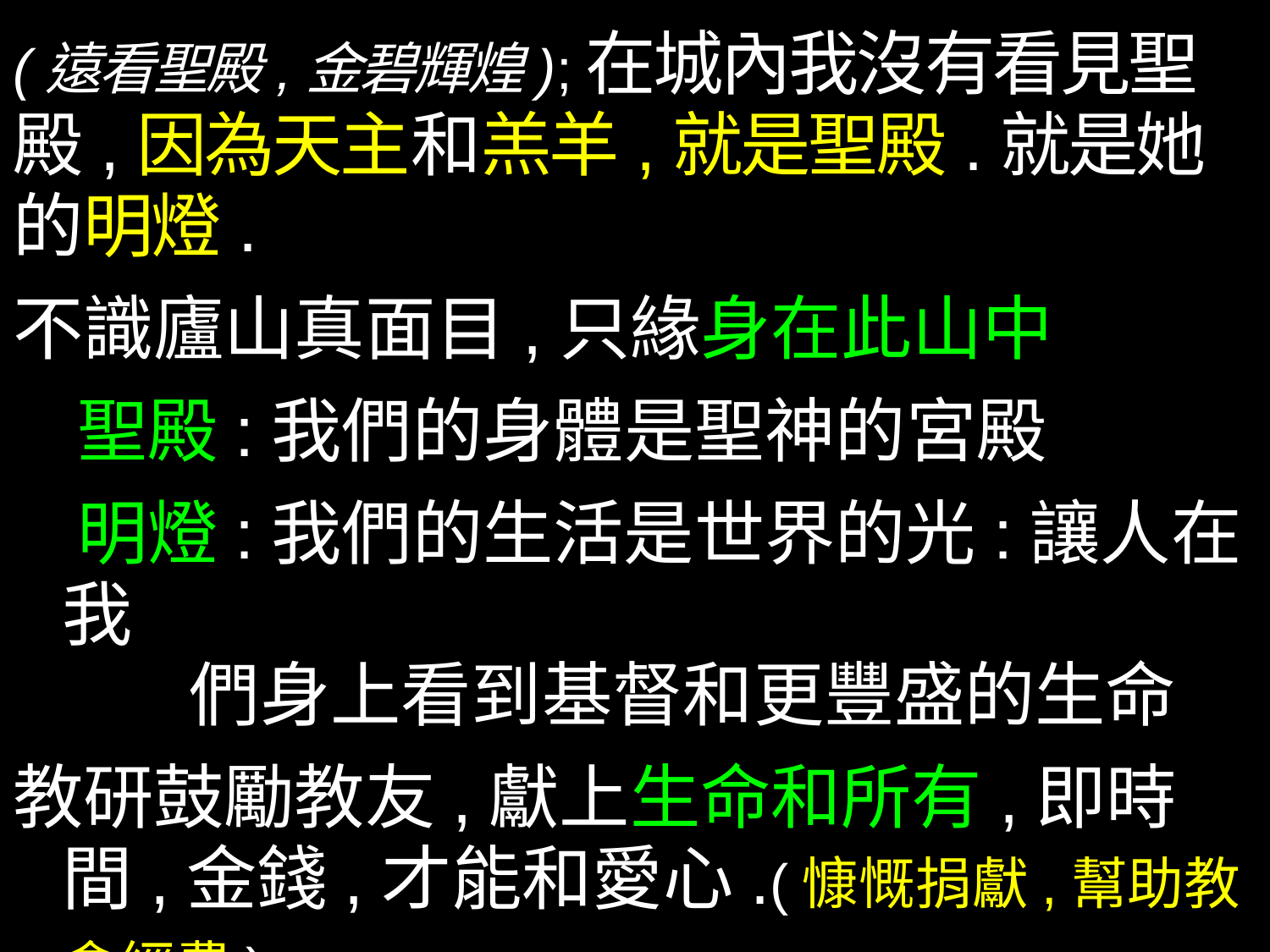

(遠看聖殿,金碧輝煌);在城內我沒有看見聖殿,因為天主和羔羊,就是聖殿.就是她的明燈.
不識廬山真面目,只緣身在此山中
   聖殿:我們的身體是聖神的宮殿
   明燈:我們的生活是世界的光:讓人在我
        們身上看到基督和更豐盛的生命
教研鼓勵教友,獻上生命和所有,即時間,金錢,才能和愛心.(慷慨捐獻,幫助教會經費)
壞表樣很可怕,沒有好表樣,更可憐.